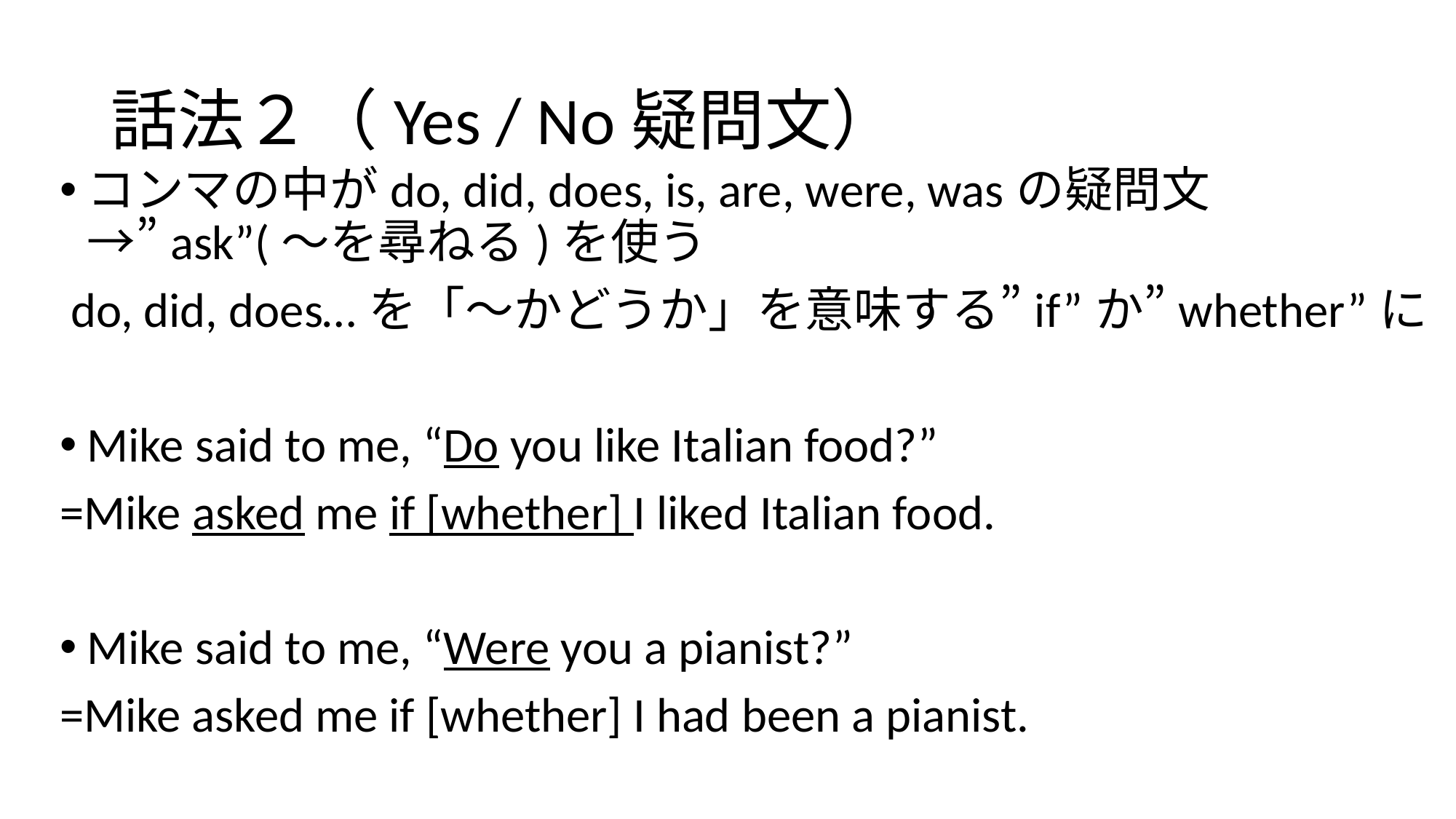

# 話法２（Yes / No疑問文）
コンマの中がdo, did, does, is, are, were, wasの疑問文→”ask”(～を尋ねる)を使う
 do, did, does…を「～かどうか」を意味する”if”か”whether”に

Mike said to me, “Do you like Italian food?”
=Mike asked me if [whether] I liked Italian food.

Mike said to me, “Were you a pianist?”
=Mike asked me if [whether] I had been a pianist.